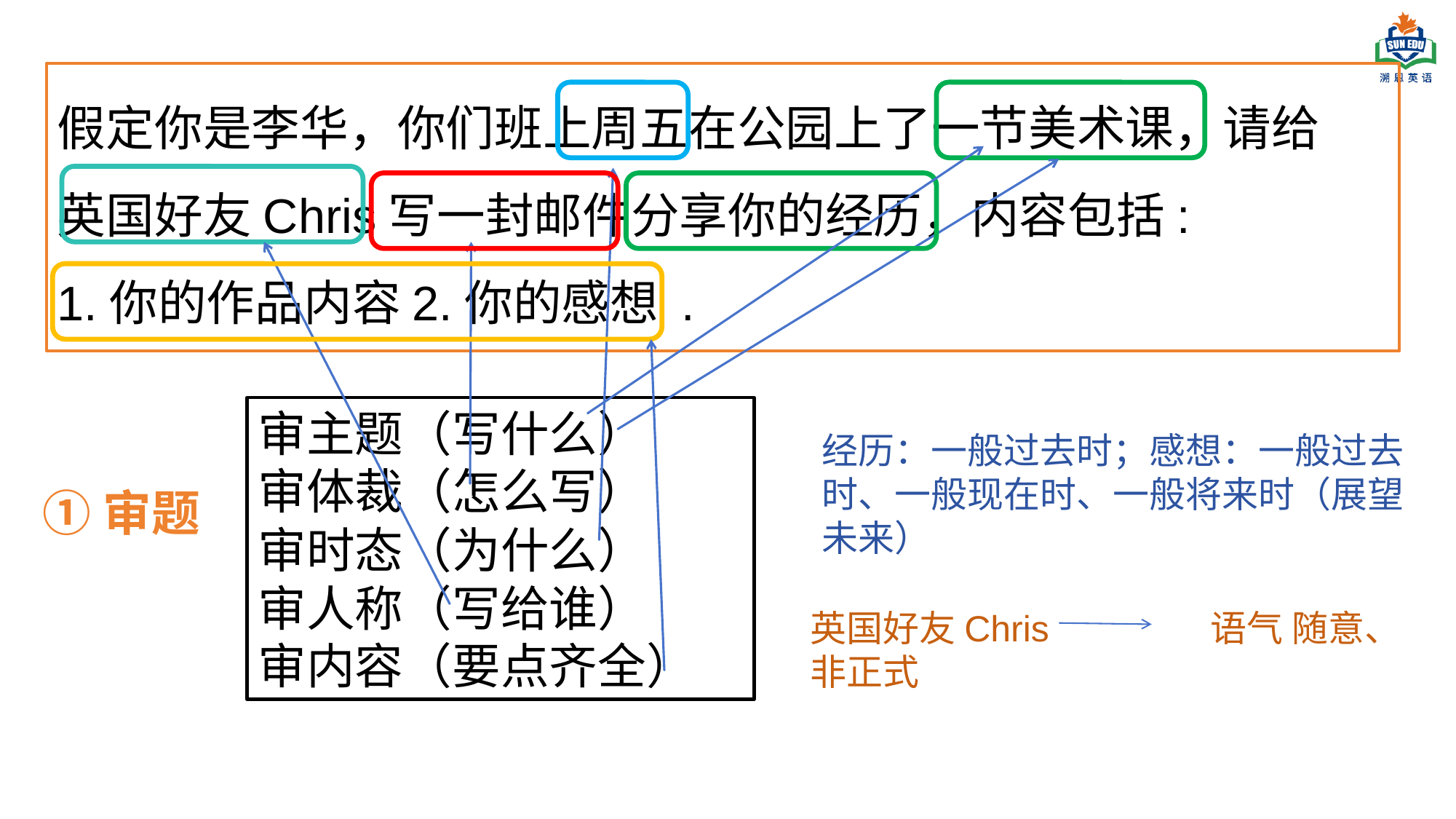

假定你是李华，你们班上周五在公园上了一节美术课，请给
英国好友Chris写一封邮件分享你的经历，内容包括:
1.你的作品内容2.你的感想 .

审主题（写什么）
审体裁（怎么写）
审时态（为什么）
审人称（写给谁）
审内容（要点齐全）
经历：一般过去时；感想：一般过去时、一般现在时、一般将来时（展望未来）
①审题
英国好友Chris               语气 随意、非正式